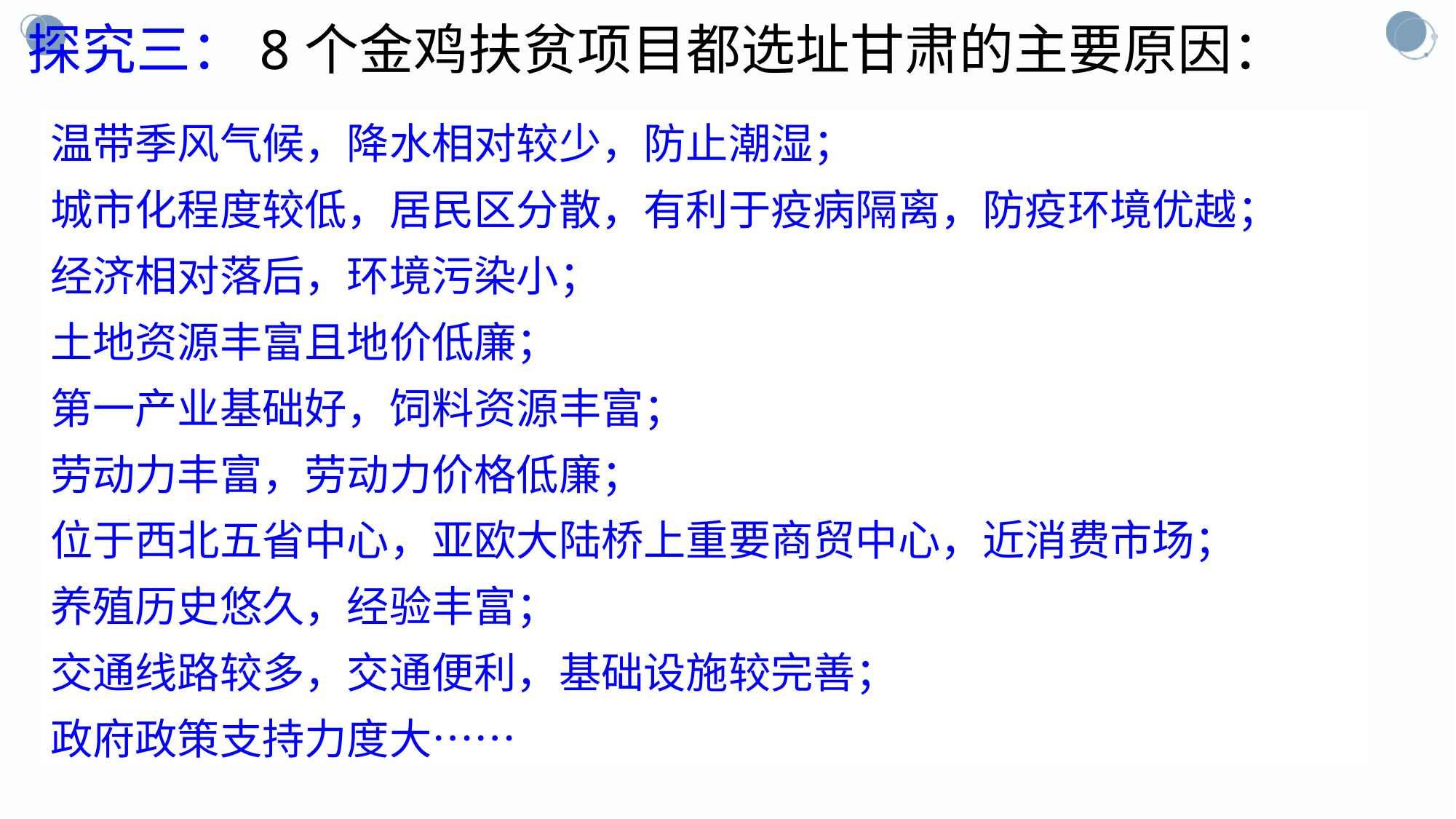

探究三：8个金鸡扶贫项目都选址甘肃的主要原因：
温带季风气候，降水相对较少，防止潮湿；
城市化程度较低，居民区分散，有利于疫病隔离，防疫环境优越；
经济相对落后，环境污染小；
土地资源丰富且地价低廉；
第一产业基础好，饲料资源丰富；
劳动力丰富，劳动力价格低廉；
位于西北五省中心，亚欧大陆桥上重要商贸中心，近消费市场；
养殖历史悠久，经验丰富；
交通线路较多，交通便利，基础设施较完善；
政府政策支持力度大……